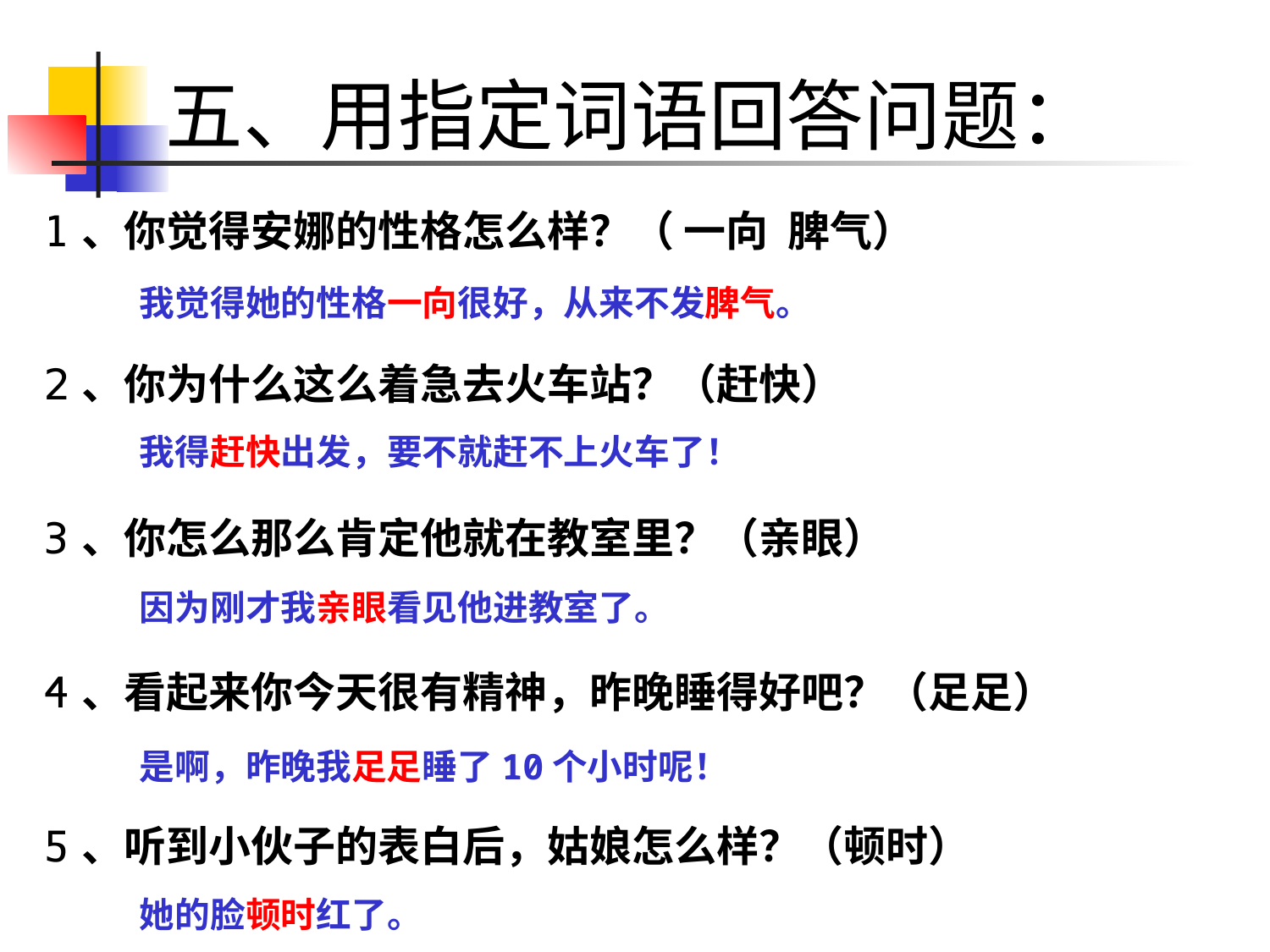

# 五、用指定词语回答问题：
1、你觉得安娜的性格怎么样？（ 一向  脾气）

2、你为什么这么着急去火车站？（赶快）

3、你怎么那么肯定他就在教室里？（亲眼）

4、看起来你今天很有精神，昨晚睡得好吧？（足足）

5、听到小伙子的表白后，姑娘怎么样？（顿时）
我觉得她的性格一向很好，从来不发脾气。
我得赶快出发，要不就赶不上火车了！
因为刚才我亲眼看见他进教室了。
是啊，昨晚我足足睡了10个小时呢！
她的脸顿时红了。